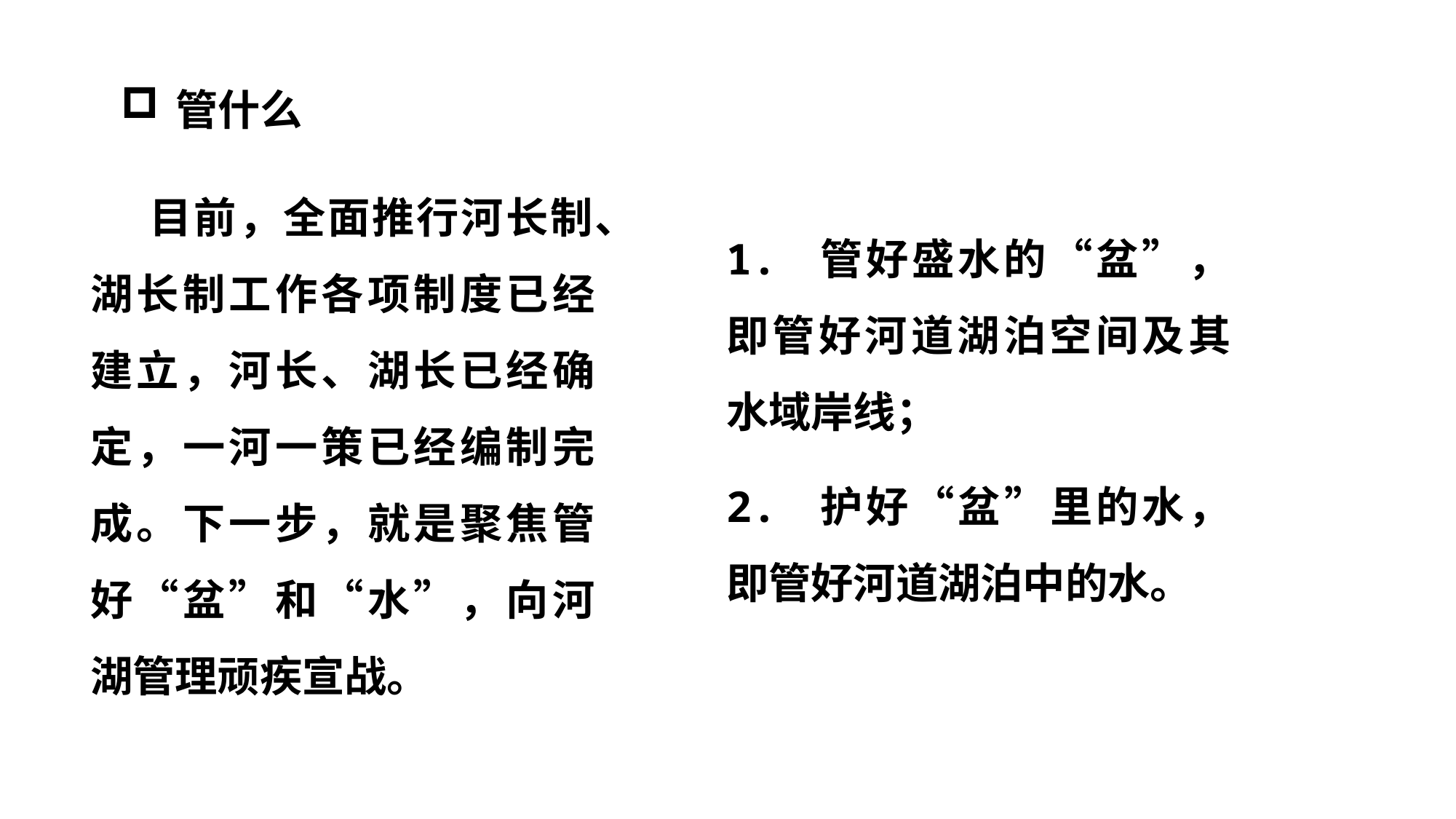

管什么
    目前，全面推行河长制、湖长制工作各项制度已经建立，河长、湖长已经确定，一河一策已经编制完成。下一步，就是聚焦管好“盆”和“水”，向河湖管理顽疾宣战。
1. 管好盛水的“盆”，即管好河道湖泊空间及其水域岸线；
2. 护好“盆”里的水，即管好河道湖泊中的水。